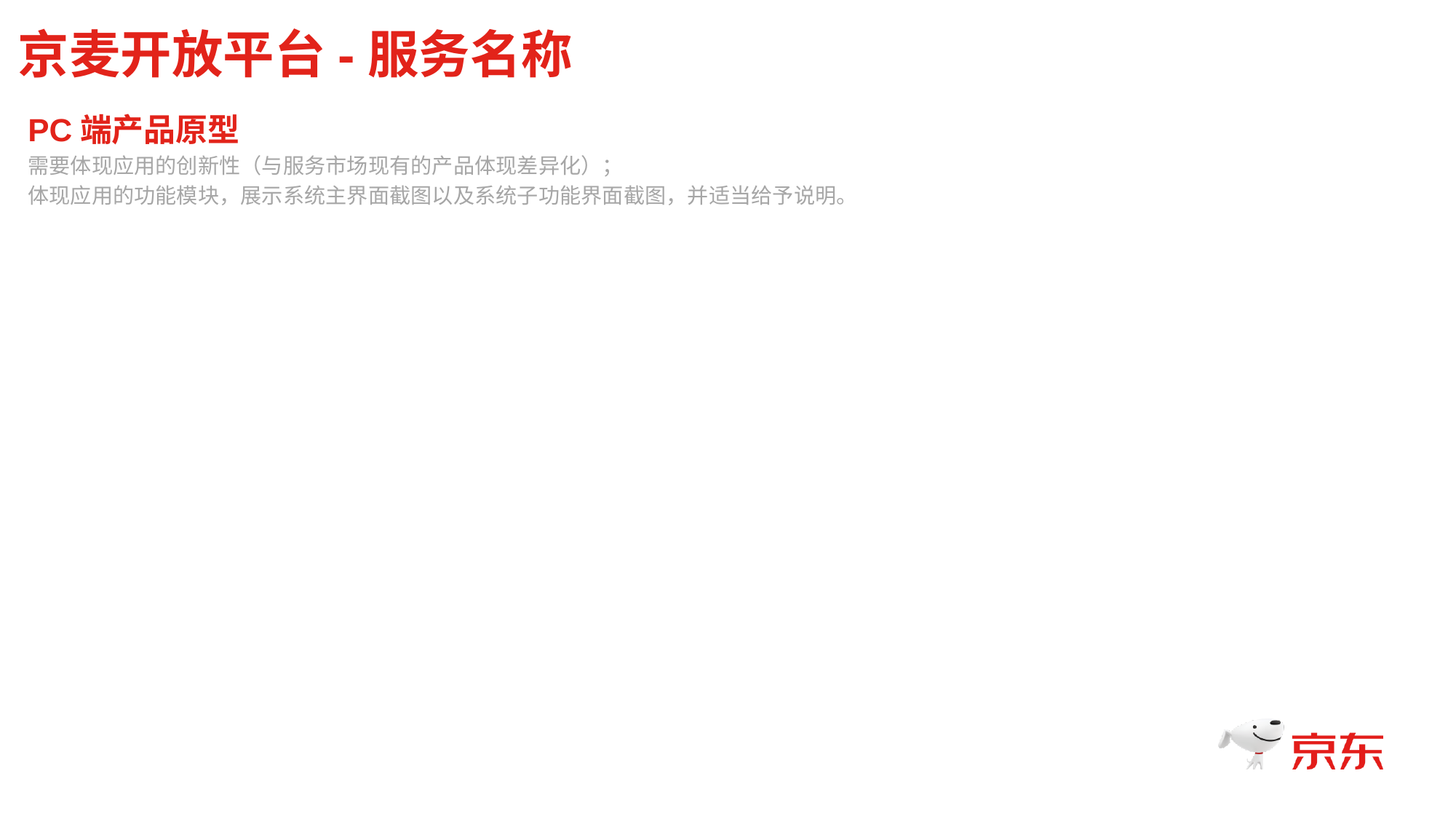

京麦开放平台-服务名称

PC端产品原型
需要体现应用的创新性（与服务市场现有的产品体现差异化）；
体现应用的功能模块，展示系统主界面截图以及系统子功能界面截图，并适当给予说明。